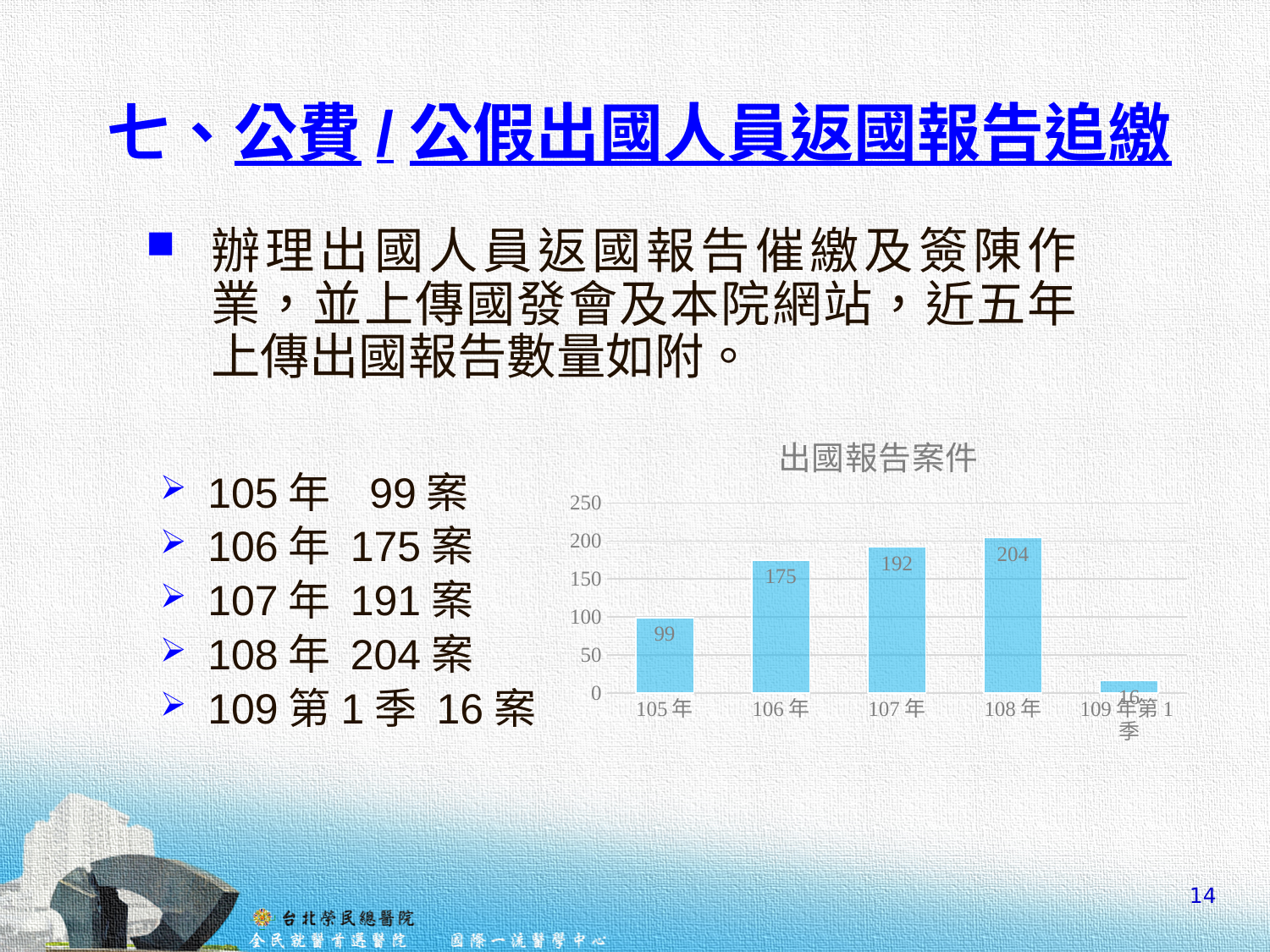

七、公費/公假出國人員返國報告追繳
辦理出國人員返國報告催繳及簽陳作業，並上傳國發會及本院網站，近五年上傳出國報告數量如附。

105年   99案
106年 175案
107年 191案
108年 204案
109第1季 16案

### Chart: 出國報告案件

| Category |  |
|---|---|
| 105年 | 99.0 |
| 106年 | 175.0 |
| 107年 | 192.0 |
| 108年 | 204.0 |
| 109年第1季 | 16.0 |
14